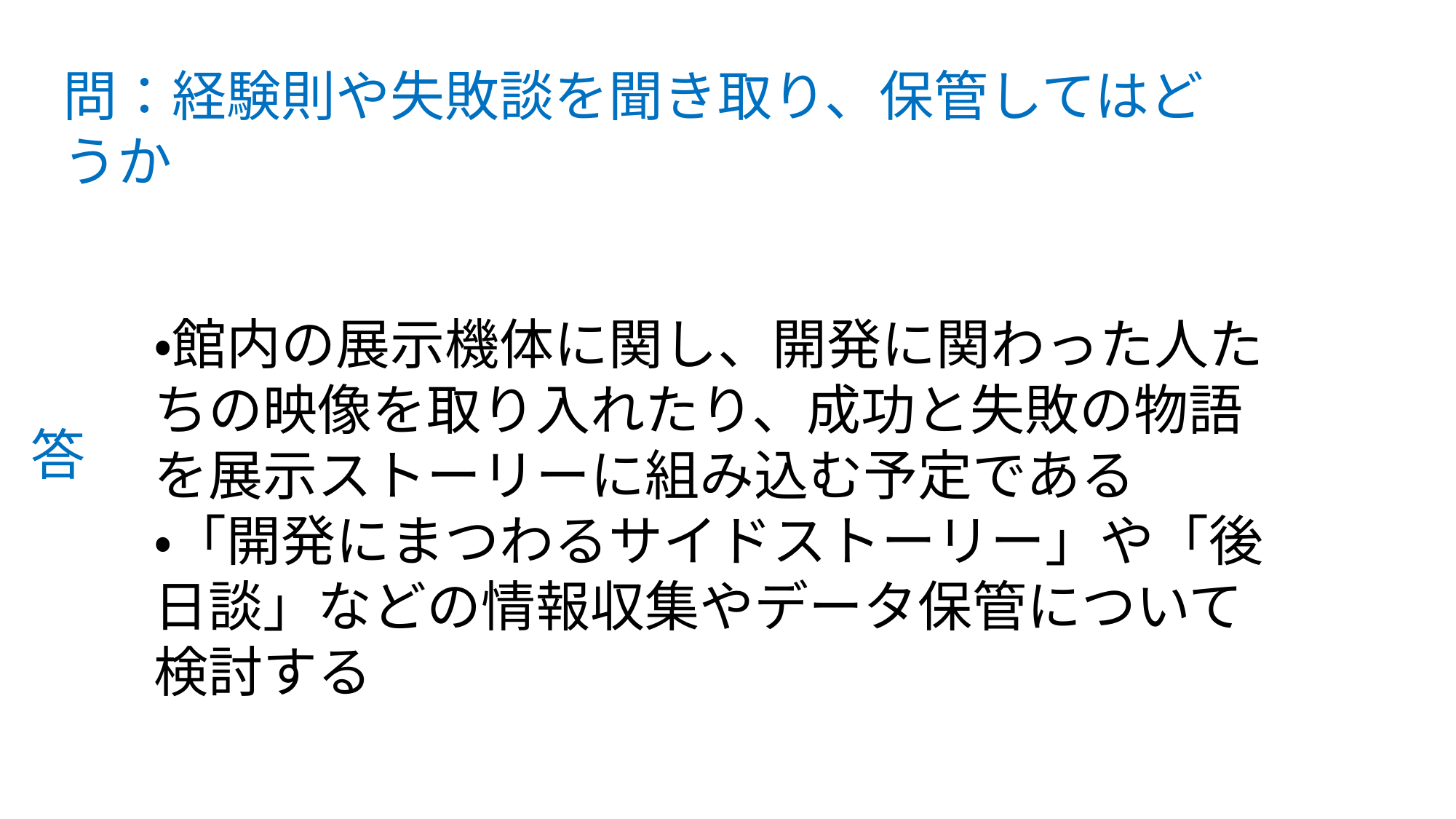

問：経験則や失敗談を聞き取り、保管してはどうか
・館内の展示機体に関し、開発に関わった人たちの映像を取り入れたり、成功と失敗の物語を展示ストーリーに組み込む予定である
・「開発にまつわるサイドストーリー」や「後日談」などの情報収集やデータ保管について検討する
答